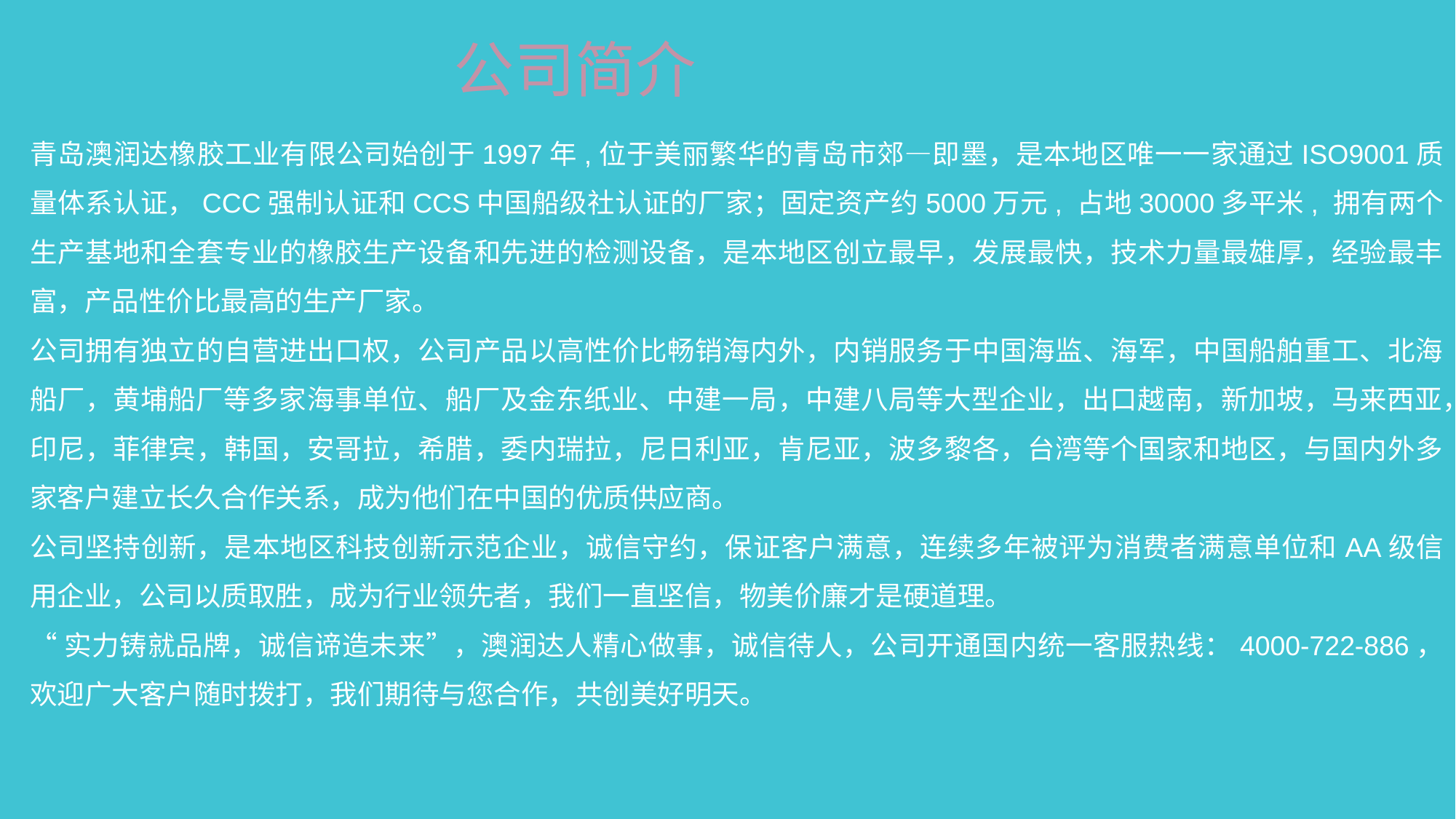

# 公司简介
青岛澳润达橡胶工业有限公司始创于1997年,位于美丽繁华的青岛市郊—即墨，是本地区唯一一家通过ISO9001质量体系认证，CCC强制认证和CCS中国船级社认证的厂家；固定资产约5000万元, 占地30000多平米, 拥有两个生产基地和全套专业的橡胶生产设备和先进的检测设备，是本地区创立最早，发展最快，技术力量最雄厚，经验最丰富，产品性价比最高的生产厂家。
公司拥有独立的自营进出口权，公司产品以高性价比畅销海内外，内销服务于中国海监、海军，中国船舶重工、北海船厂，黄埔船厂等多家海事单位、船厂及金东纸业、中建一局，中建八局等大型企业，出口越南，新加坡，马来西亚，印尼，菲律宾，韩国，安哥拉，希腊，委内瑞拉，尼日利亚，肯尼亚，波多黎各，台湾等个国家和地区，与国内外多家客户建立长久合作关系，成为他们在中国的优质供应商。
公司坚持创新，是本地区科技创新示范企业，诚信守约，保证客户满意，连续多年被评为消费者满意单位和AA级信用企业，公司以质取胜，成为行业领先者，我们一直坚信，物美价廉才是硬道理。
“实力铸就品牌，诚信谛造未来”，澳润达人精心做事，诚信待人，公司开通国内统一客服热线：4000-722-886，欢迎广大客户随时拨打，我们期待与您合作，共创美好明天。